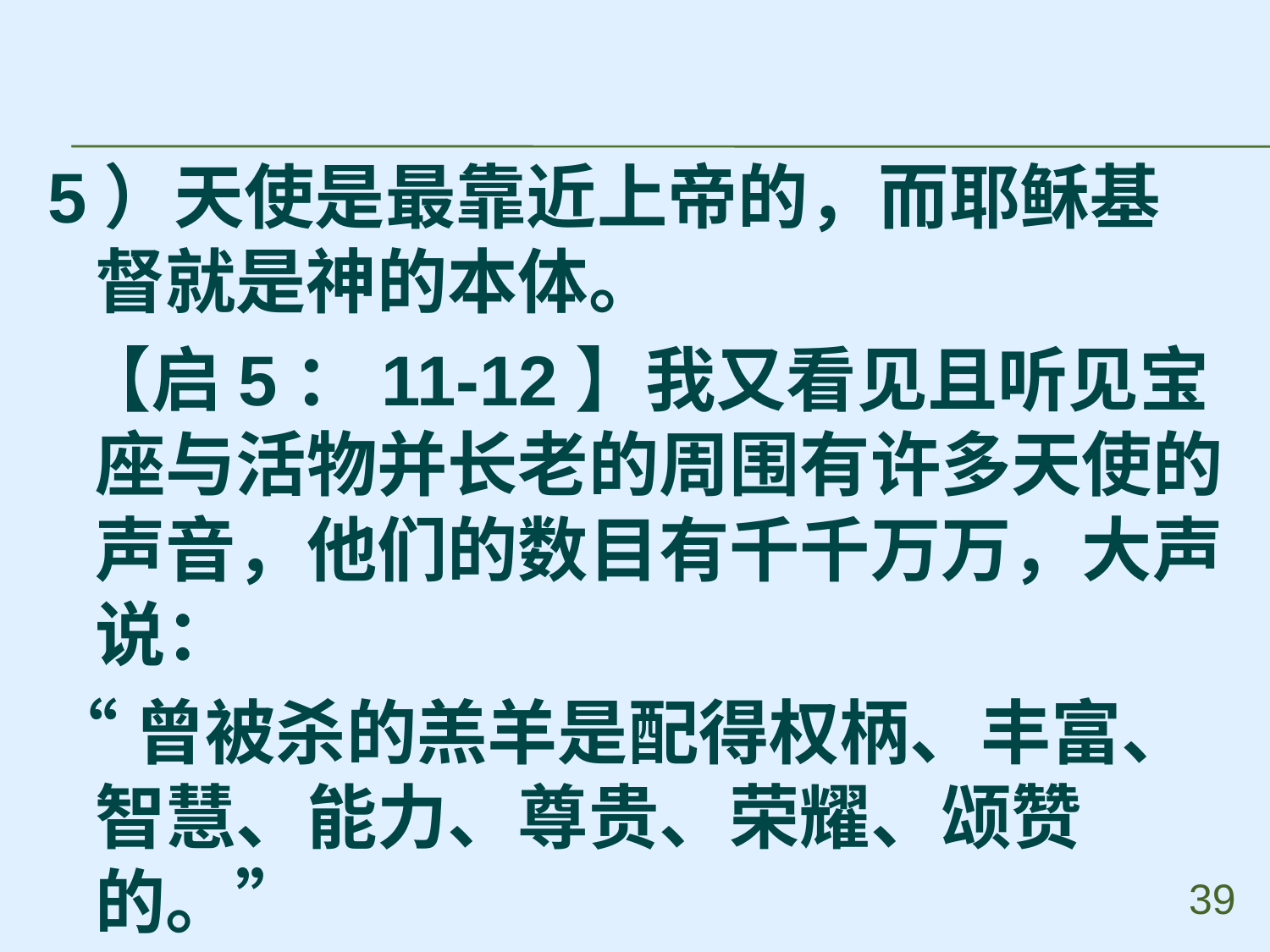

5）天使是最靠近上帝的，而耶稣基督就是神的本体。
 【启5：11-12】我又看见且听见宝座与活物并长老的周围有许多天使的声音，他们的数目有千千万万，大声说：
“曾被杀的羔羊是配得权柄、丰富、智慧、能力、尊贵、荣耀、颂赞的。”
39